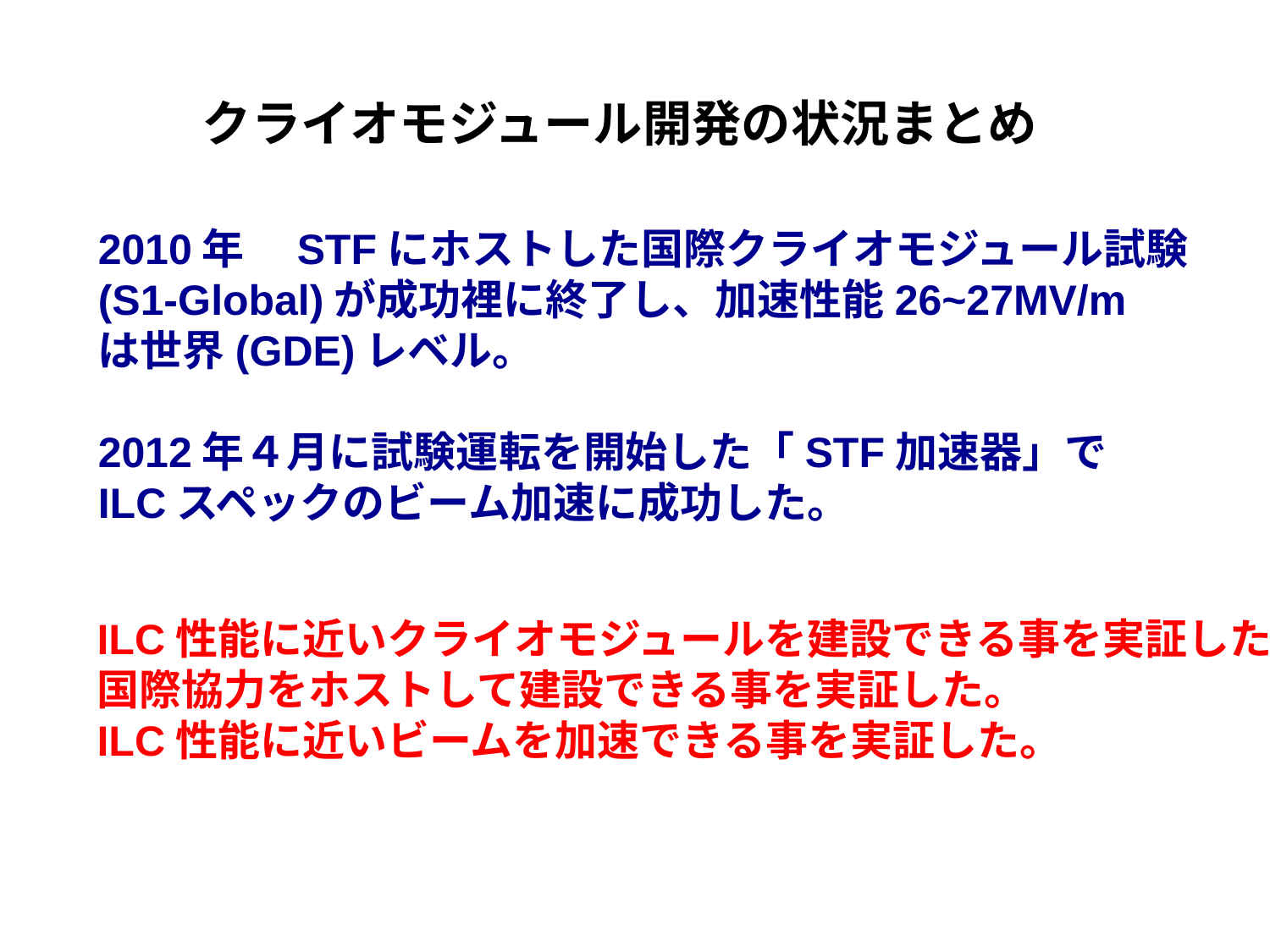

クライオモジュール開発の状況まとめ
2010年　STFにホストした国際クライオモジュール試験
(S1-Global)が成功裡に終了し、加速性能26~27MV/m
は世界(GDE)レベル。

2012年４月に試験運転を開始した「STF加速器」で
ILCスペックのビーム加速に成功した。
ILC性能に近いクライオモジュールを建設できる事を実証した。
国際協力をホストして建設できる事を実証した。
ILC性能に近いビームを加速できる事を実証した。